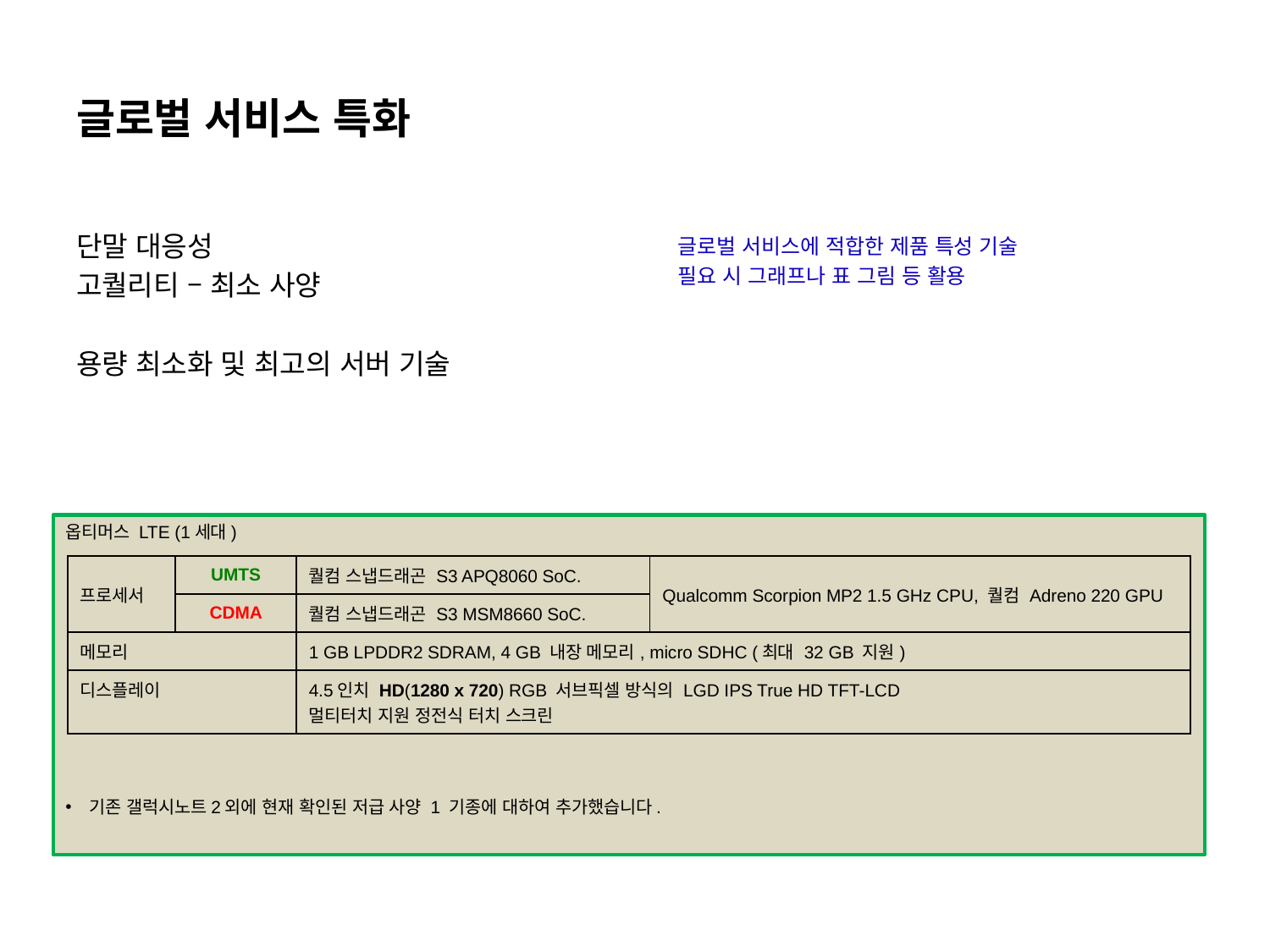

# 글로벌 서비스 특화
단말 대응성
고퀄리티 – 최소 사양

용량 최소화 및 최고의 서버 기술

글로벌 서비스에 적합한 제품 특성 기술
필요 시 그래프나 표 그림 등 활용
옵티머스 LTE (1세대)

기존 갤럭시노트2외에 현재 확인된 저급 사양 1 기종에 대하여 추가했습니다.

| 프로세서 | UMTS | 퀄컴 스냅드래곤 S3 APQ8060 SoC. | Qualcomm Scorpion MP2 1.5 GHz CPU, 퀄컴 Adreno 220 GPU |
| --- | --- | --- | --- |
|  | CDMA | 퀄컴 스냅드래곤 S3 MSM8660 SoC. |  |
| 메모리 |  | 1 GB LPDDR2 SDRAM, 4 GB 내장 메모리, micro SDHC (최대 32 GB 지원) |  |
| 디스플레이 |  | 4.5인치 HD(1280 x 720) RGB 서브픽셀 방식의 LGD IPS True HD TFT-LCD 멀티터치 지원 정전식 터치 스크린 |  |